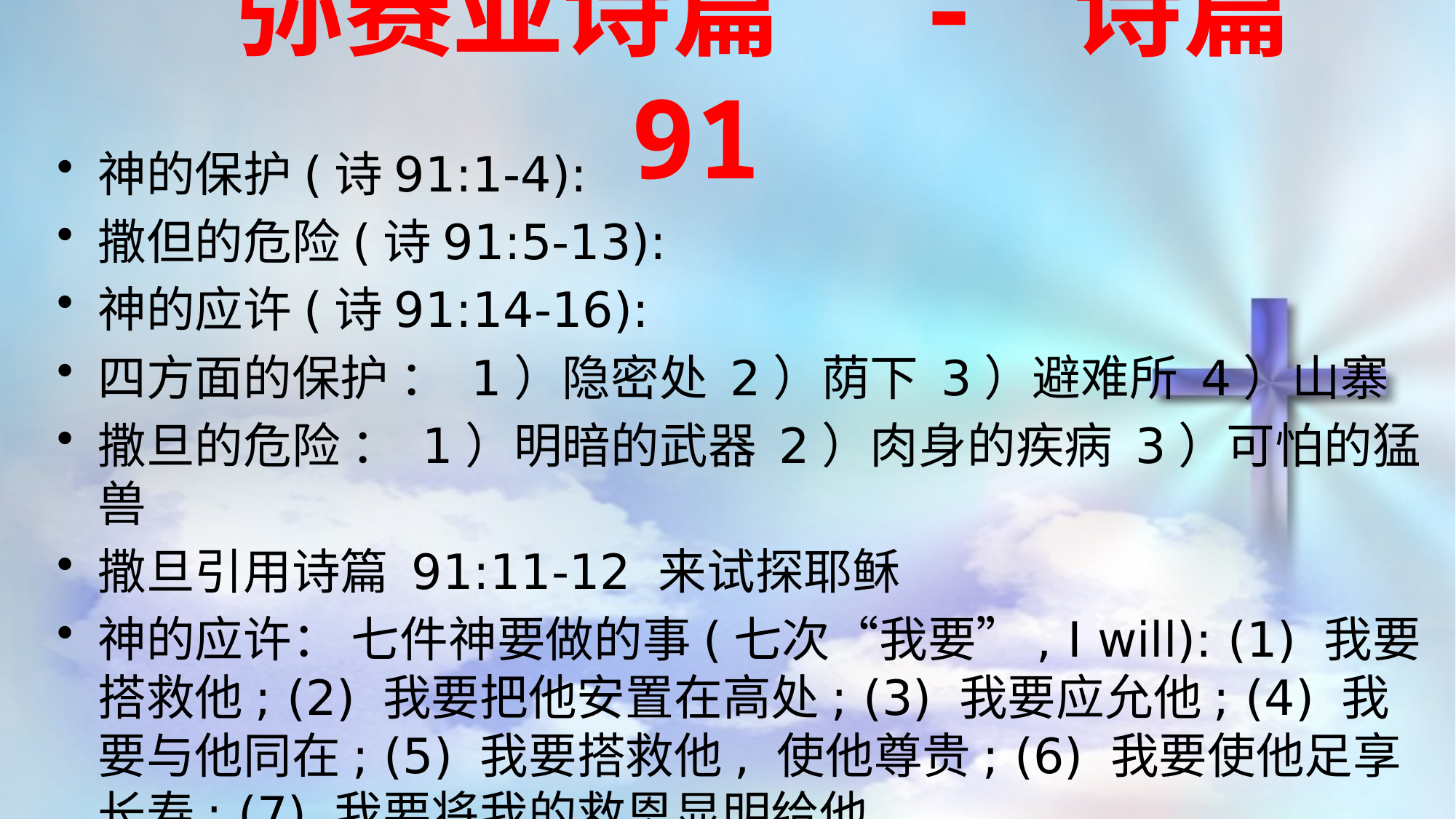

“弥赛亚诗篇”- 诗篇 91
神的保护(诗91:1-4):
撒但的危险(诗91:5-13):
神的应许(诗91:14-16):
四方面的保护 ： 1）隐密处 2）荫下 3）避难所 4）山寨
撒旦的危险 ： 1）明暗的武器 2）肉身的疾病 3）可怕的猛兽
撒旦引用诗篇 91:11-12 来试探耶稣
神的应许： 七件神要做的事(七次“我要”, I will): (1) 我要搭救他; (2) 我要把他安置在高处; (3) 我要应允他; (4) 我要与他同在; (5) 我要搭救他, 使他尊贵; (6) 我要使他足享长寿; (7) 我要将我的救恩显明给他.